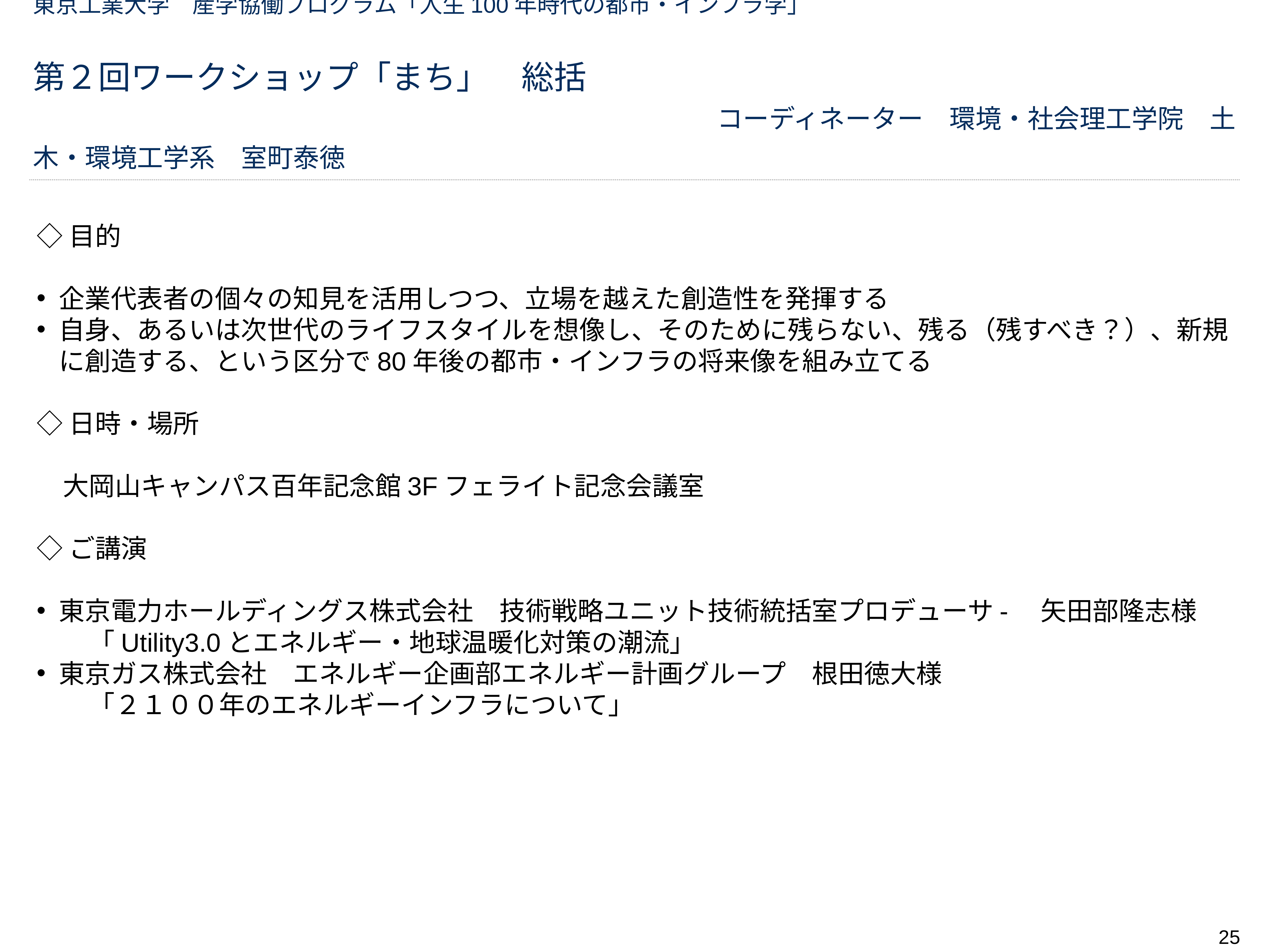

# 東京工業大学　産学協働プログラム「人生100年時代の都市・インフラ学」 第２回ワークショップ「まち」　総括 　　　　　　　　　　　　　　　　　　　　　コーディネーター　環境・社会理工学院　土木・環境工学系　室町泰徳

◇目的

企業代表者の個々の知見を活用しつつ、立場を越えた創造性を発揮する
自身、あるいは次世代のライフスタイルを想像し、そのために残らない、残る（残すべき？）、新規に創造する、という区分で80年後の都市・インフラの将来像を組み立てる

◇日時・場所

　大岡山キャンパス百年記念館3Fフェライト記念会議室

◇ご講演

東京電力ホールディングス株式会社　技術戦略ユニット技術統括室プロデューサ-　矢田部隆志様
　　「Utility3.0とエネルギー・地球温暖化対策の潮流」
東京ガス株式会社　エネルギー企画部エネルギー計画グループ　根田徳大様
　　「２１００年のエネルギーインフラについて」

25